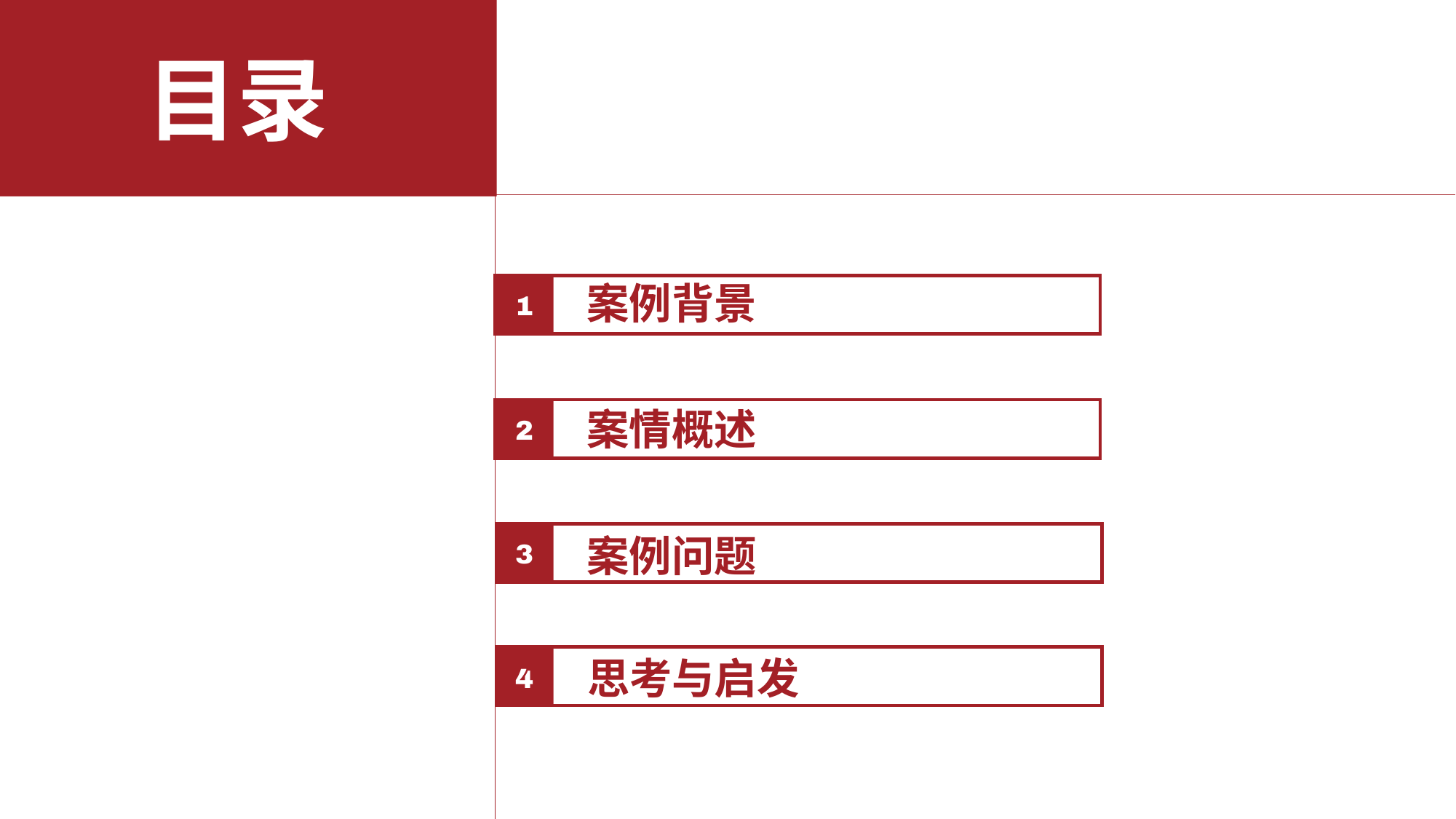

目录
案例背景

1
案情概述
2

3
案例问题
思考与启发

4